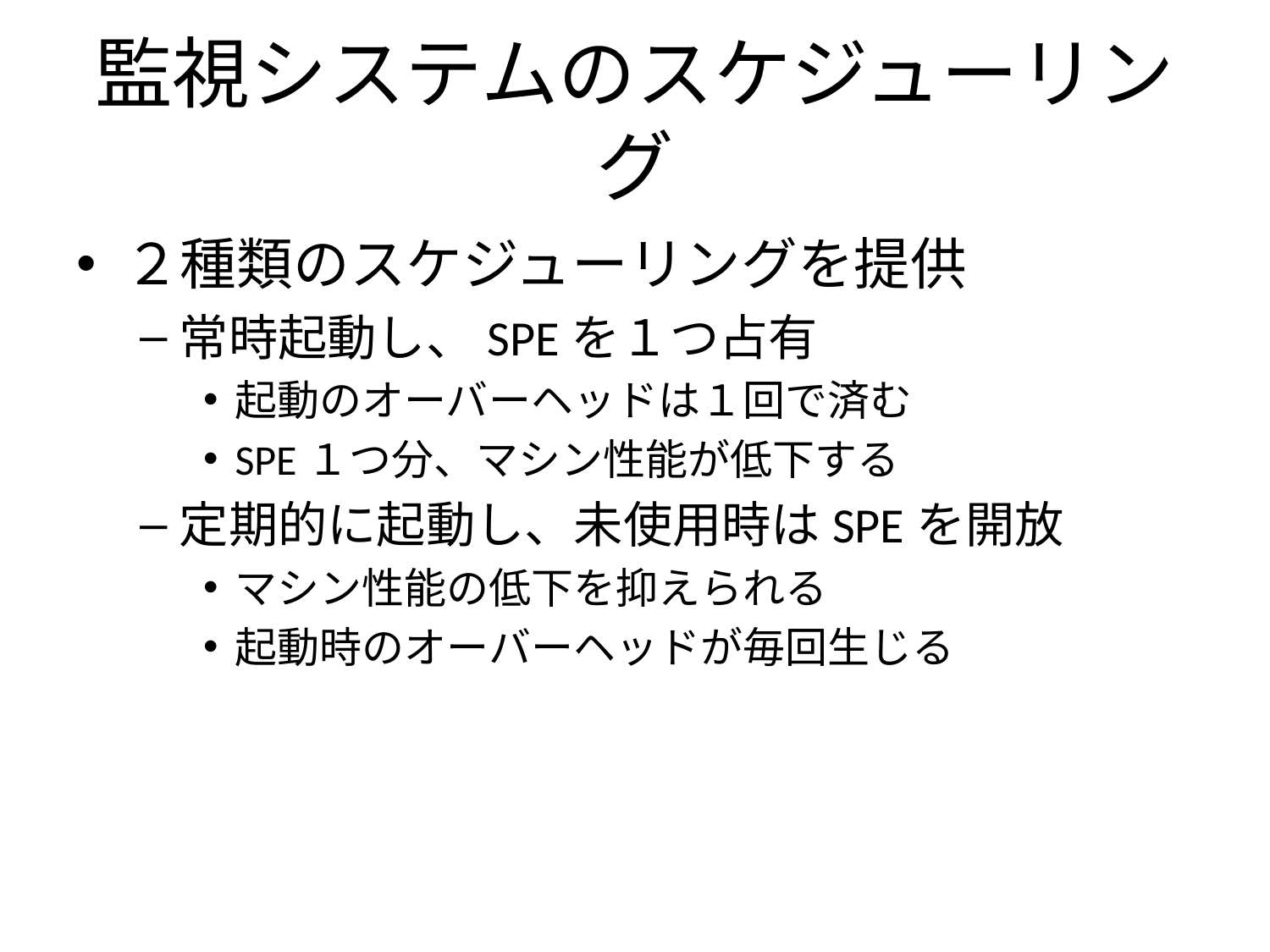

# 監視システムのスケジューリング
２種類のスケジューリングを提供
常時起動し、SPEを１つ占有
起動のオーバーヘッドは１回で済む
SPE１つ分、マシン性能が低下する
定期的に起動し、未使用時はSPEを開放
マシン性能の低下を抑えられる
起動時のオーバーヘッドが毎回生じる